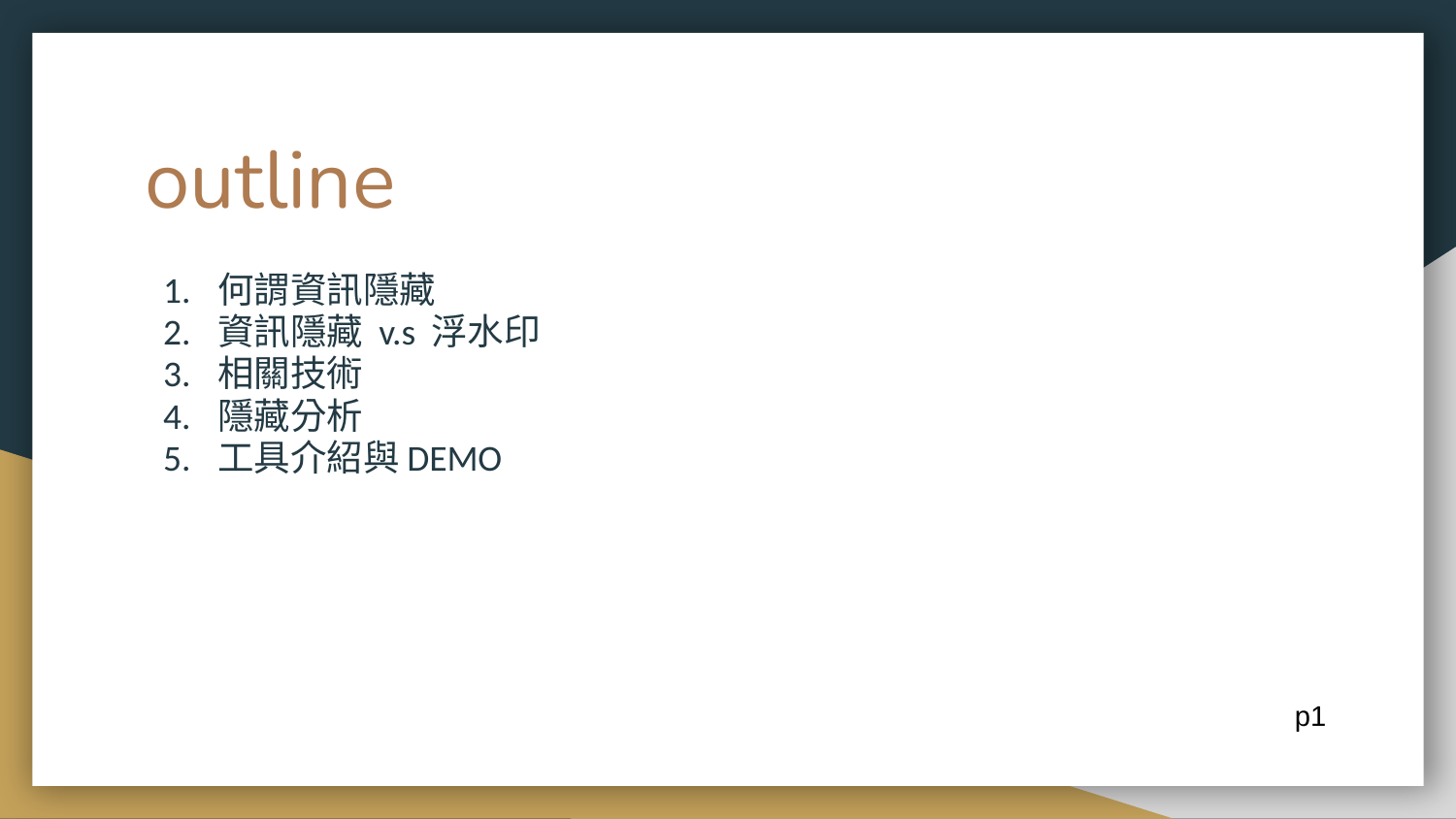

# outline
何謂資訊隱藏
資訊隱藏 v.s 浮水印
相關技術
隱藏分析
工具介紹與DEMO
p1